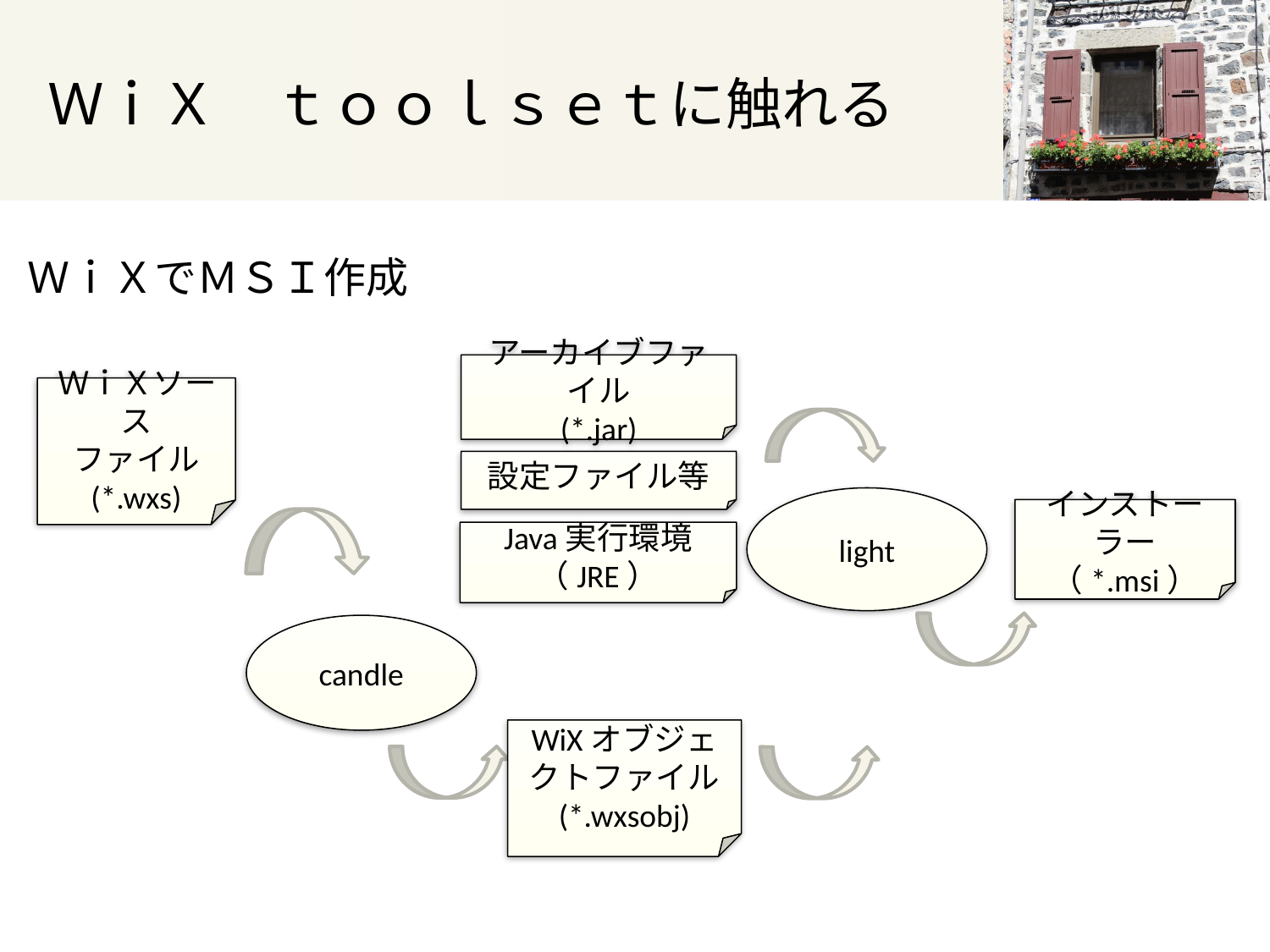

# ＷｉＸ　ｔｏｏｌｓｅｔに触れる
ＷｉＸでＭＳＩ作成
アーカイブファイル
(*.jar)
ＷｉＸソース
ファイル
(*.wxs)

設定ファイル等
light
インストーラー
（*.msi）

Java実行環境
（JRE）

candle
WiXオブジェクトファイル
(*.wxsobj)